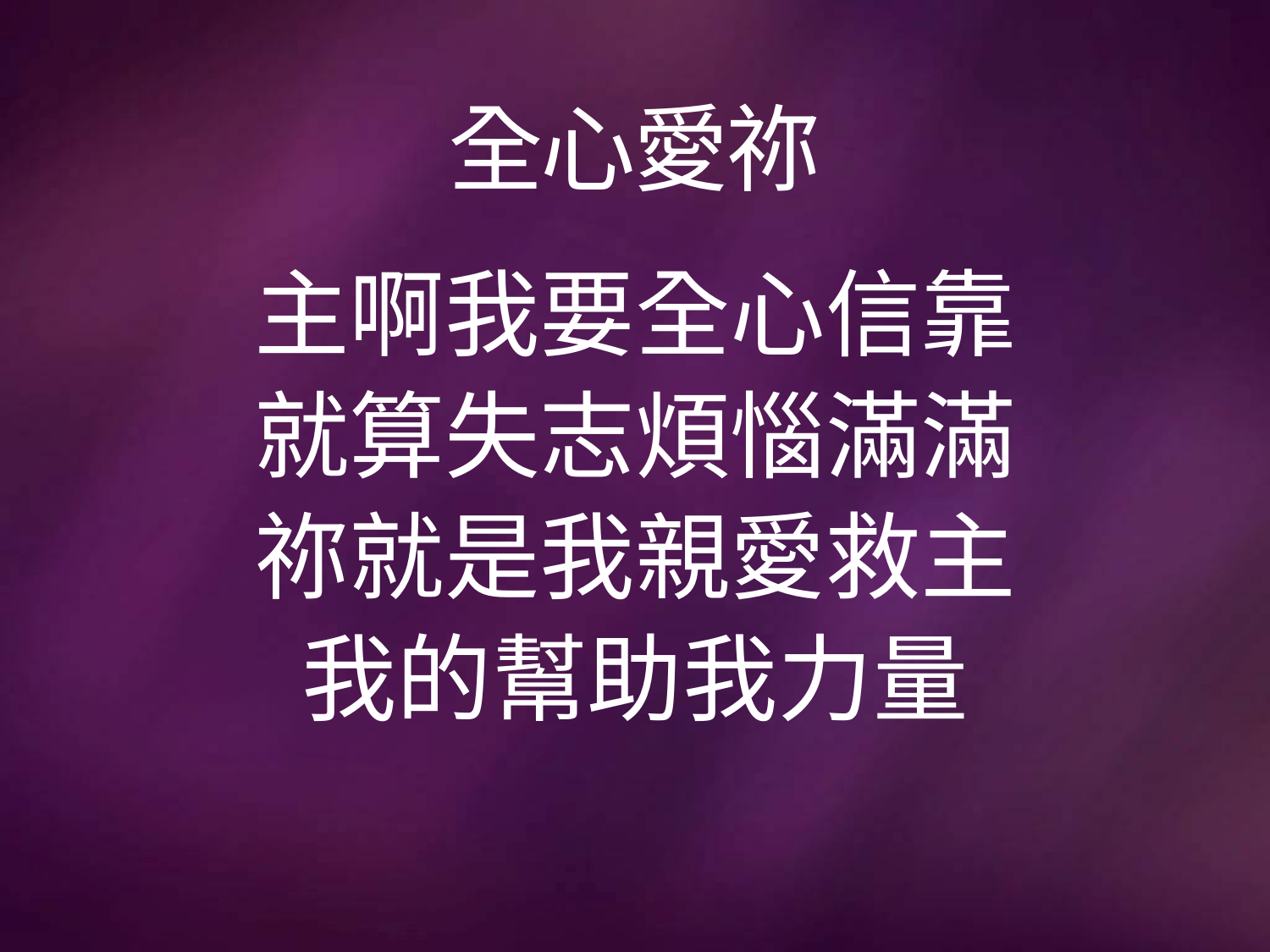

# 全心愛祢
主啊我要全心信靠
就算失志煩惱滿滿
祢就是我親愛救主
我的幫助我力量